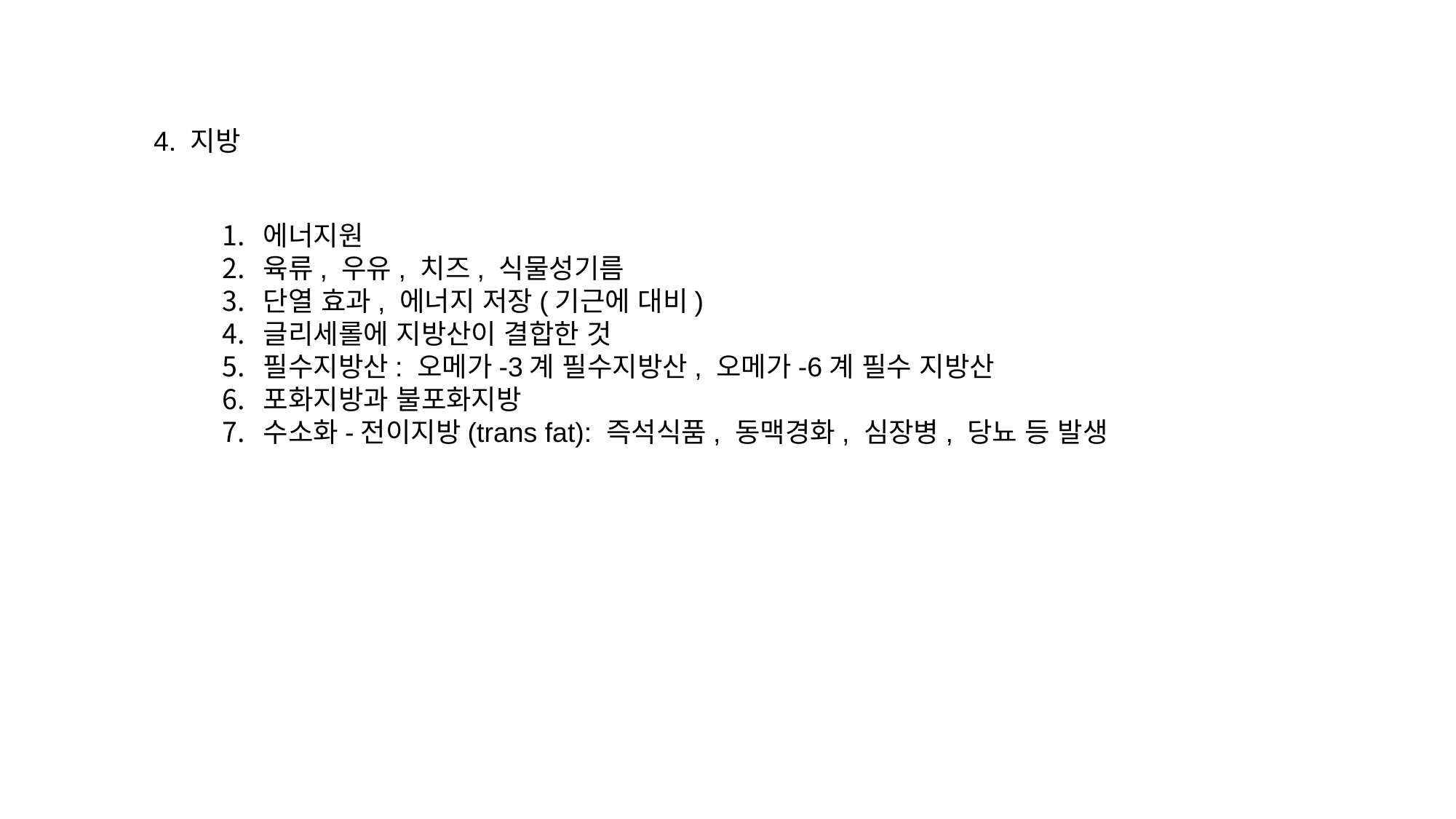

4. 지방
에너지원
육류, 우유, 치즈, 식물성기름
단열 효과, 에너지 저장(기근에 대비)
글리세롤에 지방산이 결합한 것
필수지방산: 오메가-3계 필수지방산, 오메가-6계 필수 지방산
포화지방과 불포화지방
수소화-전이지방(trans fat): 즉석식품, 동맥경화, 심장병, 당뇨 등 발생